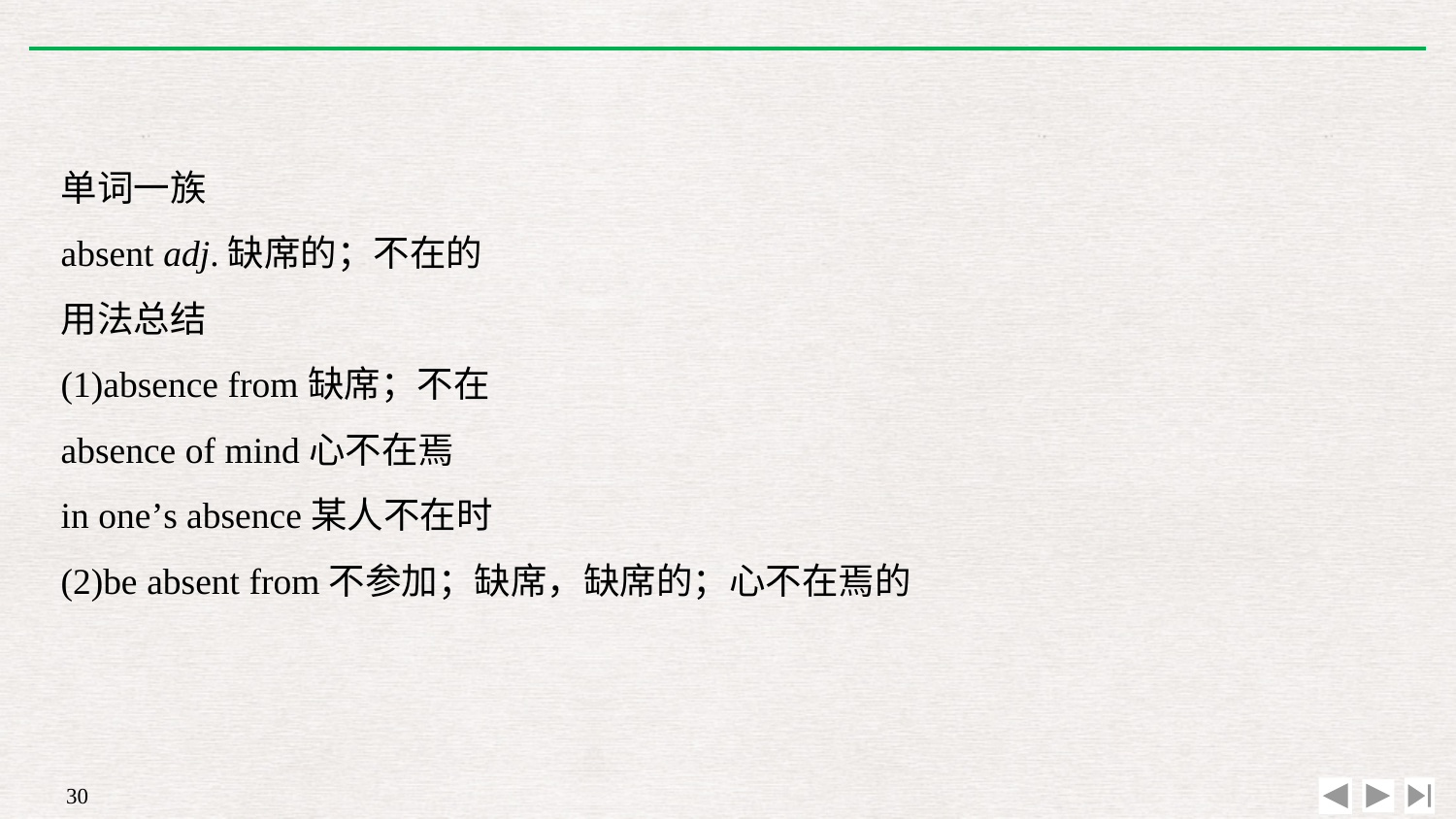

单词一族
absent adj.缺席的；不在的
用法总结
(1)absence from缺席；不在
absence of mind心不在焉
in one’s absence某人不在时
(2)be absent from不参加；缺席，缺席的；心不在焉的